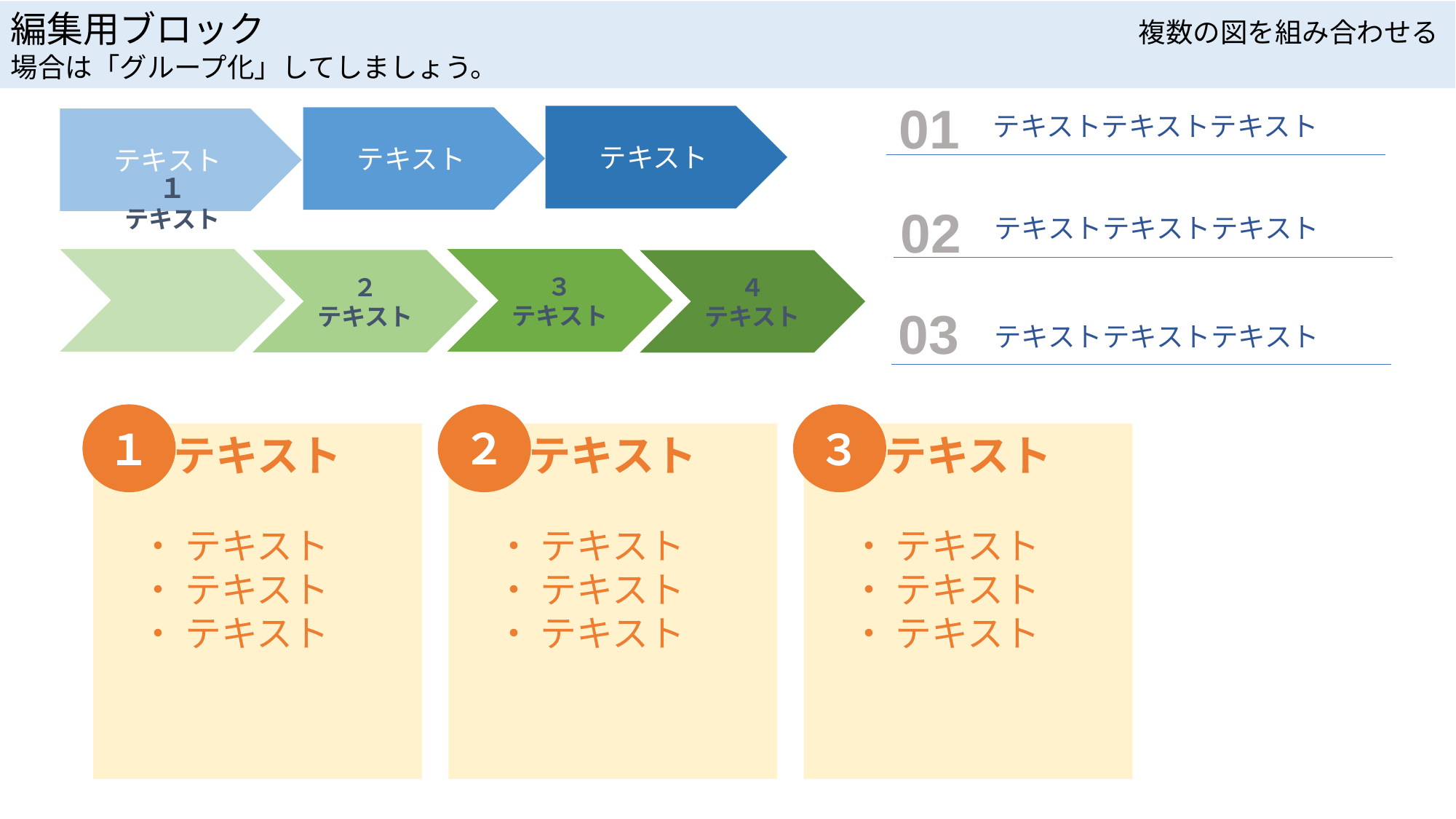

編集用ブロック　　　　　　　　　　　　　　　　　　　　　　　　複数の図を組み合わせる場合は「グループ化」してしましょう。
01
テキストテキストテキスト
テキスト
テキスト
テキスト
02
テキストテキストテキスト
１
テキスト
３
テキスト
２
テキスト
４
テキスト
03
テキストテキストテキスト
１
テキスト

　・ テキスト
　・ テキスト
　・ テキスト
２
テキスト

　・ テキスト
　・ テキスト
　・ テキスト
３
テキスト

　・ テキスト
　・ テキスト
　・ テキスト